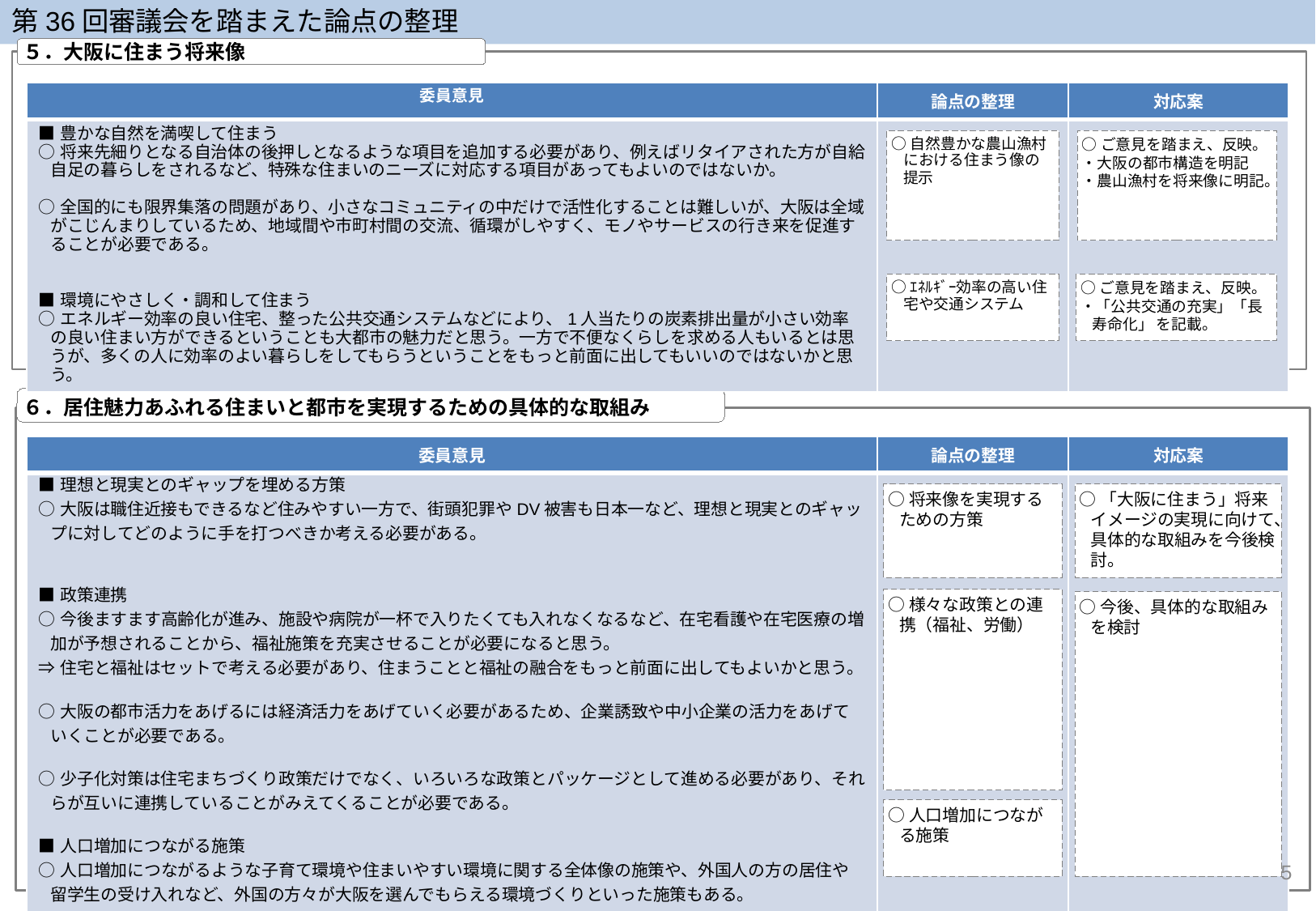

第36回審議会を踏まえた論点の整理
５．大阪に住まう将来像

| 委員意見 | 論点の整理 | 対応案 |
| --- | --- | --- |
| ■豊かな自然を満喫して住まう ○将来先細りとなる自治体の後押しとなるような項目を追加する必要があり、例えばリタイアされた方が自給自足の暮らしをされるなど、特殊な住まいのニーズに対応する項目があってもよいのではないか。 ○全国的にも限界集落の問題があり、小さなコミュニティの中だけで活性化することは難しいが、大阪は全域がこじんまりしているため、地域間や市町村間の交流、循環がしやすく、モノやサービスの行き来を促進することが必要である。 ■環境にやさしく・調和して住まう ○エネルギー効率の良い住宅、整った公共交通システムなどにより、1人当たりの炭素排出量が小さい効率の良い住まい方ができるということも大都市の魅力だと思う。一方で不便なくらしを求める人もいるとは思うが、多くの人に効率のよい暮らしをしてもらうということをもっと前面に出してもいいのではないかと思う。 |  |  |
○自然豊かな農山漁村における住まう像の提示
○ご意見を踏まえ、反映。
・大阪の都市構造を明記
・農山漁村を将来像に明記。
○ｴﾈﾙｷﾞｰ効率の高い住宅や交通システム
○ご意見を踏まえ、反映。
・「公共交通の充実」「長寿命化」 を記載。
６．居住魅力あふれる住まいと都市を実現するための具体的な取組み

| 委員意見 | 論点の整理 | 対応案 |
| --- | --- | --- |
| ■理想と現実とのギャップを埋める方策 ○大阪は職住近接もできるなど住みやすい一方で、街頭犯罪やDV被害も日本一など、理想と現実とのギャップに対してどのように手を打つべきか考える必要がある。 ■政策連携 ○今後ますます高齢化が進み、施設や病院が一杯で入りたくても入れなくなるなど、在宅看護や在宅医療の増加が予想されることから、福祉施策を充実させることが必要になると思う。 ⇒住宅と福祉はセットで考える必要があり、住まうことと福祉の融合をもっと前面に出してもよいかと思う。 ○大阪の都市活力をあげるには経済活力をあげていく必要があるため、企業誘致や中小企業の活力をあげていくことが必要である。 ○少子化対策は住宅まちづくり政策だけでなく、いろいろな政策とパッケージとして進める必要があり、それらが互いに連携していることがみえてくることが必要である。 ■人口増加につながる施策 ○人口増加につながるような子育て環境や住まいやすい環境に関する全体像の施策や、外国人の方の居住や留学生の受け入れなど、外国の方々が大阪を選んでもらえる環境づくりといった施策もある。 |  |  |
○将来像を実現するための方策

○「大阪に住まう」将来イメージの実現に向けて、具体的な取組みを今後検討。
○様々な政策との連携（福祉、労働）
○今後、具体的な取組みを検討
○人口増加につながる施策
5